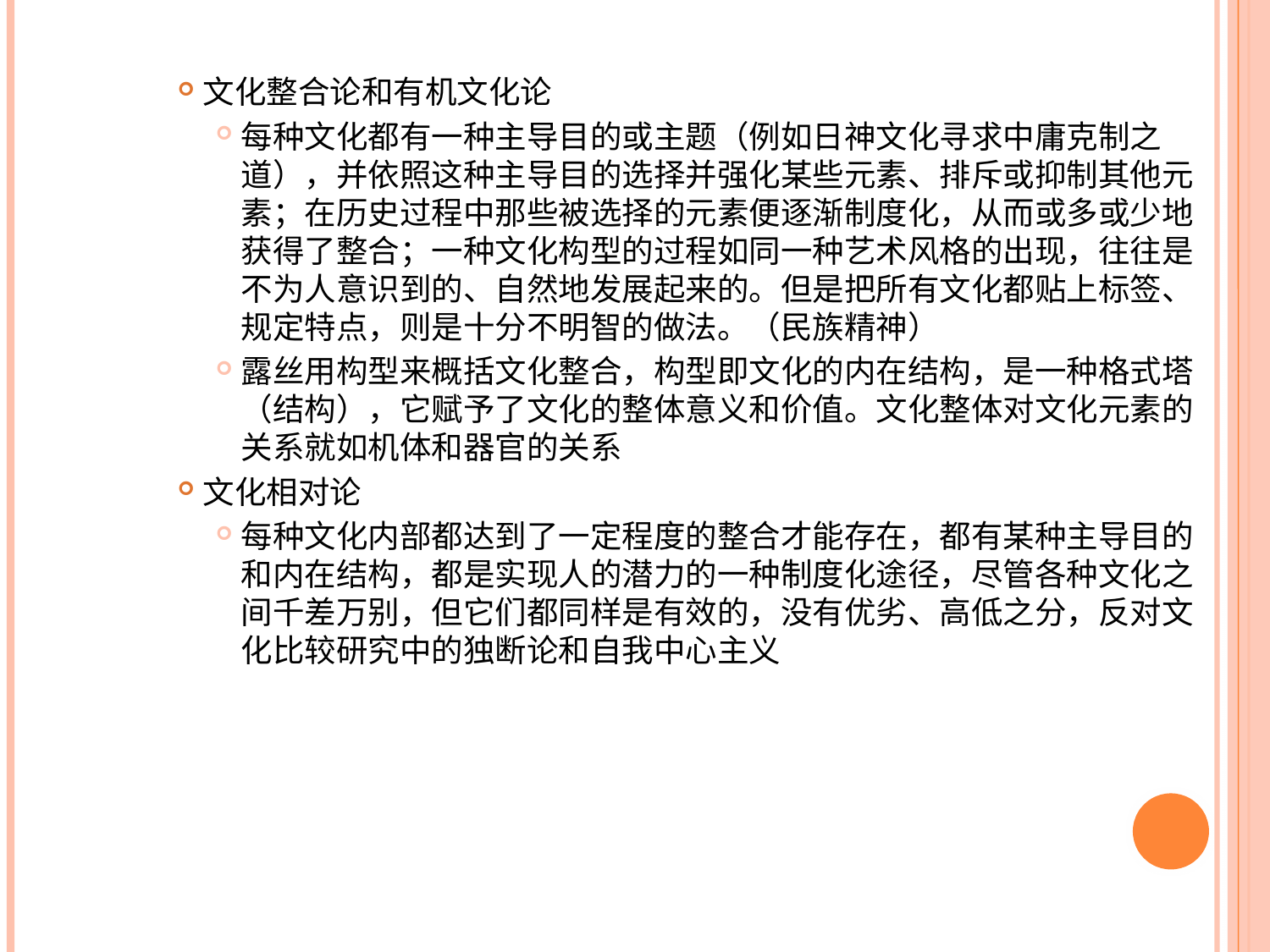

文化整合论和有机文化论
每种文化都有一种主导目的或主题（例如日神文化寻求中庸克制之道），并依照这种主导目的选择并强化某些元素、排斥或抑制其他元素；在历史过程中那些被选择的元素便逐渐制度化，从而或多或少地获得了整合；一种文化构型的过程如同一种艺术风格的出现，往往是不为人意识到的、自然地发展起来的。但是把所有文化都贴上标签、规定特点，则是十分不明智的做法。（民族精神）
露丝用构型来概括文化整合，构型即文化的内在结构，是一种格式塔（结构），它赋予了文化的整体意义和价值。文化整体对文化元素的关系就如机体和器官的关系
文化相对论
每种文化内部都达到了一定程度的整合才能存在，都有某种主导目的和内在结构，都是实现人的潜力的一种制度化途径，尽管各种文化之间千差万别，但它们都同样是有效的，没有优劣、高低之分，反对文化比较研究中的独断论和自我中心主义